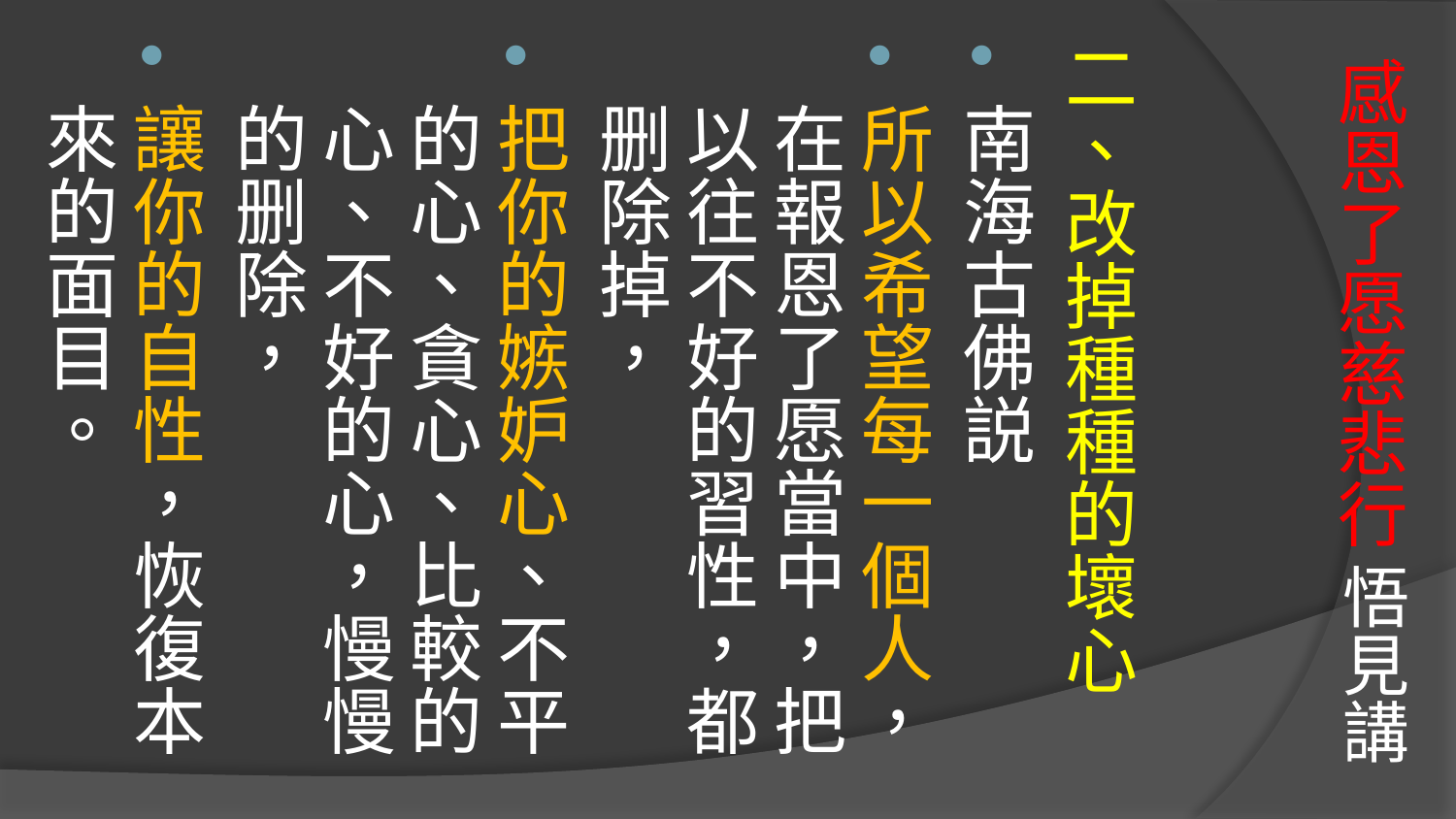

二、改掉種種的壞心
南海古佛説
所以希望每一個人，在報恩了愿當中，把以往不好的習性，都删除掉，
把你的嫉妒心、不平的心、貪心、比較的心、不好的心，慢慢的删除，
讓你的自性，恢復本來的面目。
# 感恩了愿慈悲行 悟見講